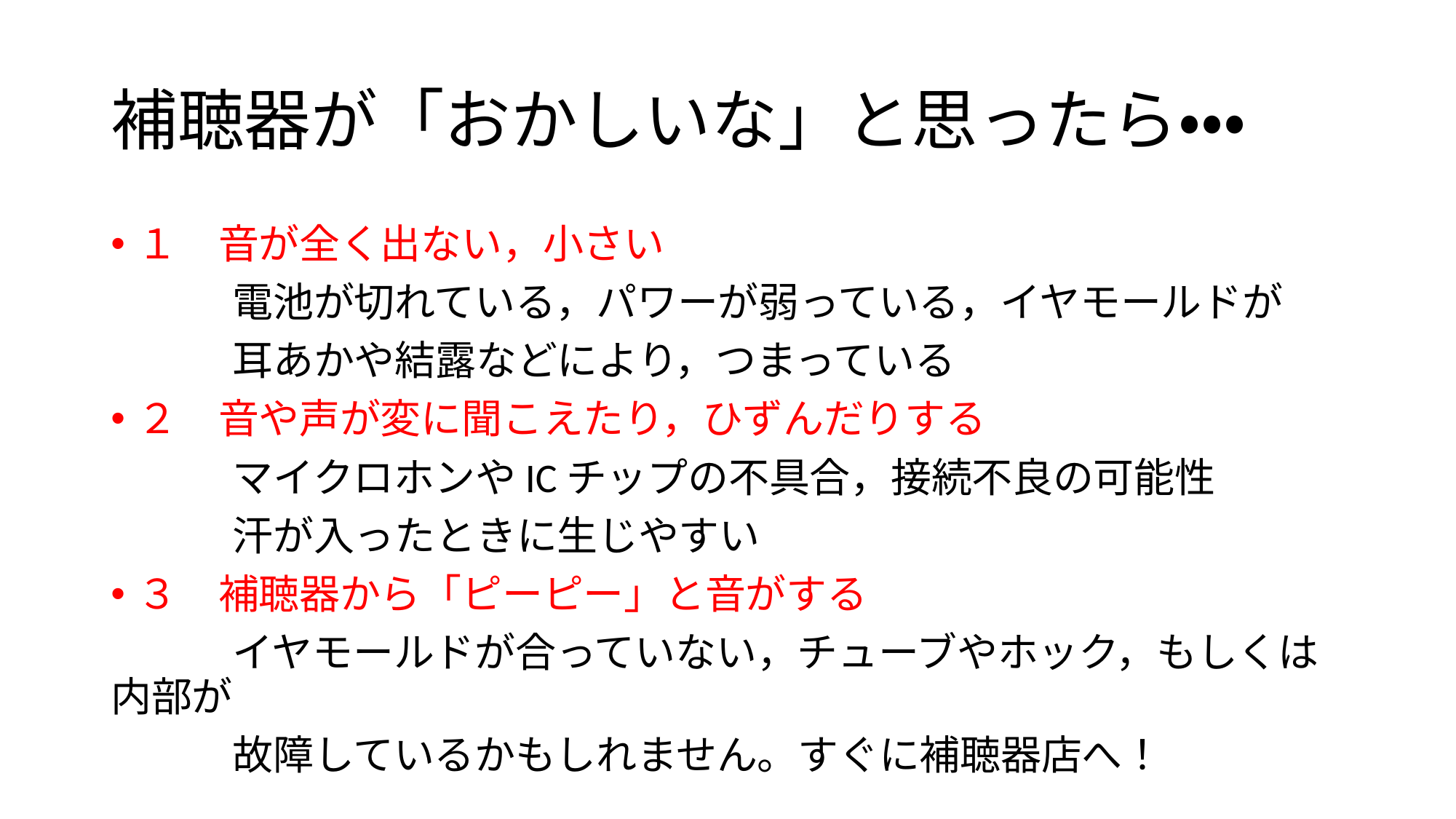

# 補聴器が「おかしいな」と思ったら・・・
１　音が全く出ない，小さい
　　　電池が切れている，パワーが弱っている，イヤモールドが
　　　耳あかや結露などにより，つまっている
２　音や声が変に聞こえたり，ひずんだりする
　　　マイクロホンやICチップの不具合，接続不良の可能性
　　　汗が入ったときに生じやすい
３　補聴器から「ピーピー」と音がする
　　　イヤモールドが合っていない，チューブやホック，もしくは内部が
　　　故障しているかもしれません。すぐに補聴器店へ！